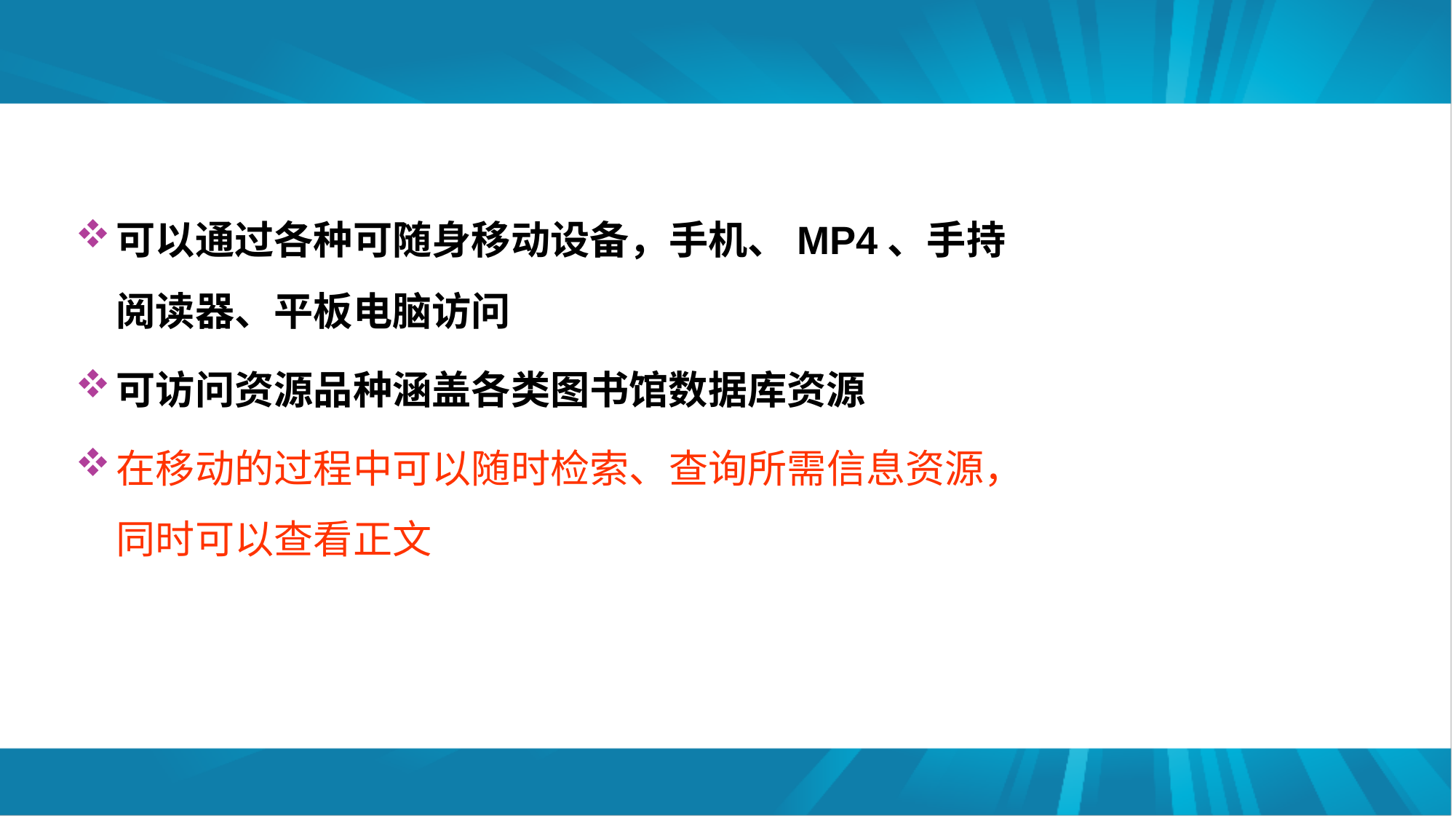

可以通过各种可随身移动设备，手机、MP4、手持阅读器、平板电脑访问
可访问资源品种涵盖各类图书馆数据库资源
在移动的过程中可以随时检索、查询所需信息资源，同时可以查看正文